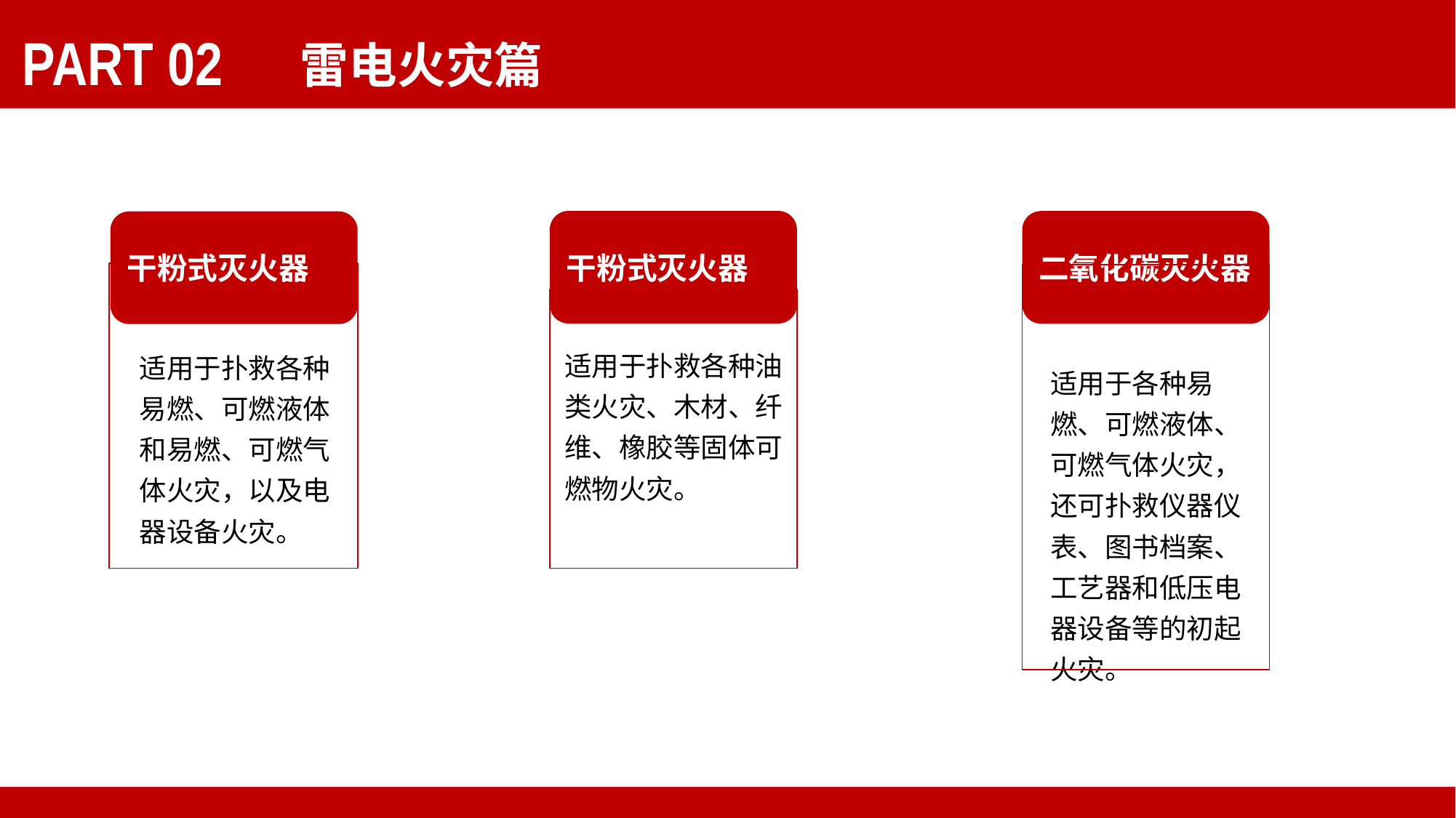

雷电火灾篇
PART 02
干粉式灭火器

适用于扑救各种油类火灾、木材、纤维、橡胶等固体可燃物火灾。
二氧化碳灭火器

适用于各种易燃、可燃液体、可燃气体火灾，还可扑救仪器仪表、图书档案、工艺器和低压电器设备等的初起火灾。
干粉式灭火器

适用于扑救各种易燃、可燃液体和易燃、可燃气体火灾，以及电器设备火灾。